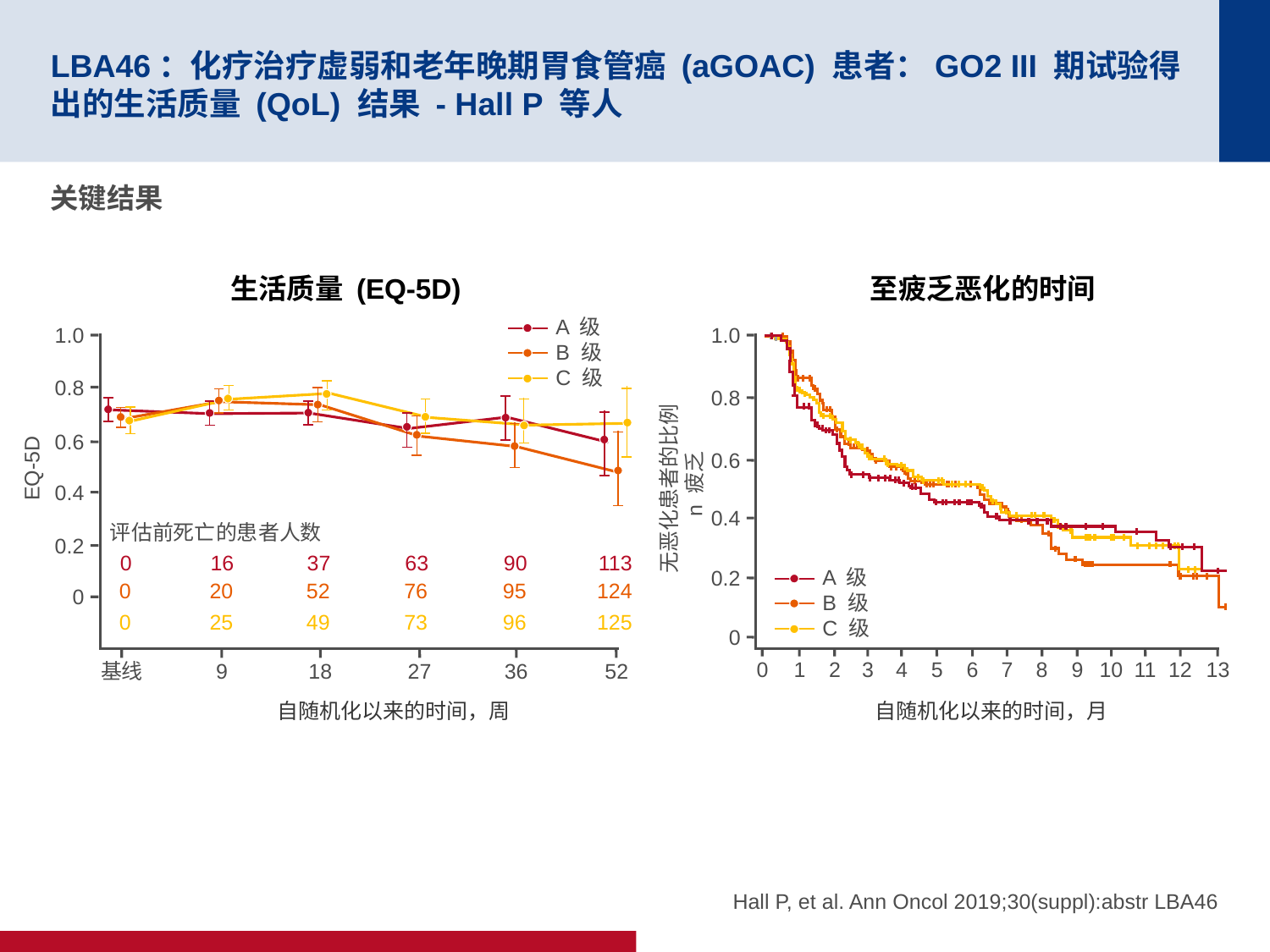

# LBA46：化疗治疗虚弱和老年晚期胃食管癌 (aGOAC) 患者：GO2 III 期试验得出的生活质量 (QoL) 结果 - Hall P 等人
关键结果

生活质量 (EQ-5D)
至疲乏恶化的时间
A 级
B 级
C 级
1.0

0.8

0.6

EQ-5D
0.4

0.2

0

基线
9
18
27
36
52

评估前死亡的患者人数
0
16
37
63
90
113
0
20
52
76
95
124
0
25
49
73
96
125
自随机化以来的时间，周
1.0

0.8

0.6
无恶化患者的比例
 n 疲乏

0.4

0.2

0

0
1
2
3
4
5
6
7
8
9
10
11
12
13
自随机化以来的时间，月
A 级
B 级
C 级

Hall P, et al. Ann Oncol 2019;30(suppl):abstr LBA46